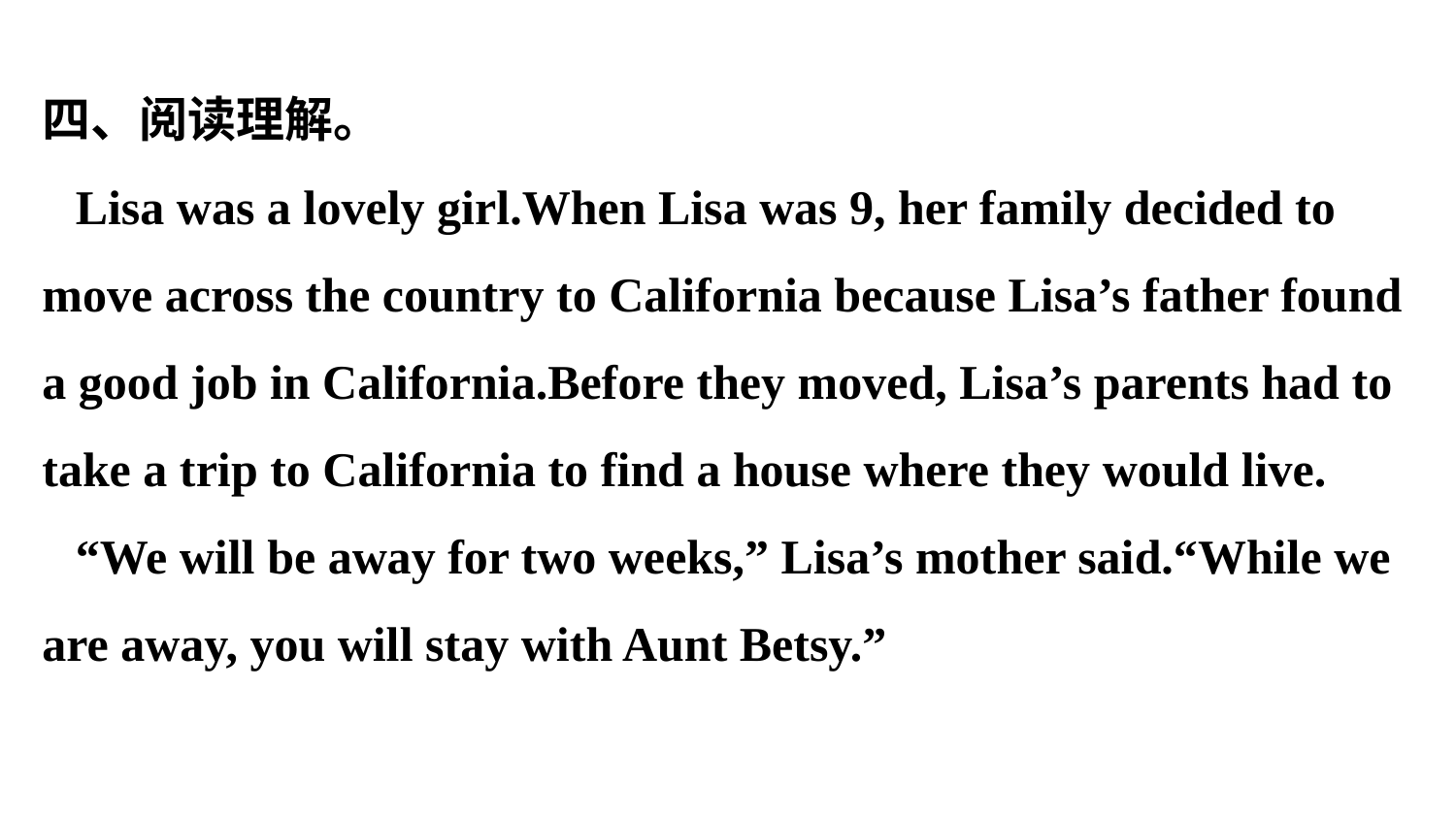

四、阅读理解。
Lisa was a lovely girl.When Lisa was 9, her family decided to move across the country to California because Lisa’s father found a good job in California.Before they moved, Lisa’s parents had to take a trip to California to find a house where they would live.
“We will be away for two weeks,” Lisa’s mother said.“While we are away, you will stay with Aunt Betsy.”